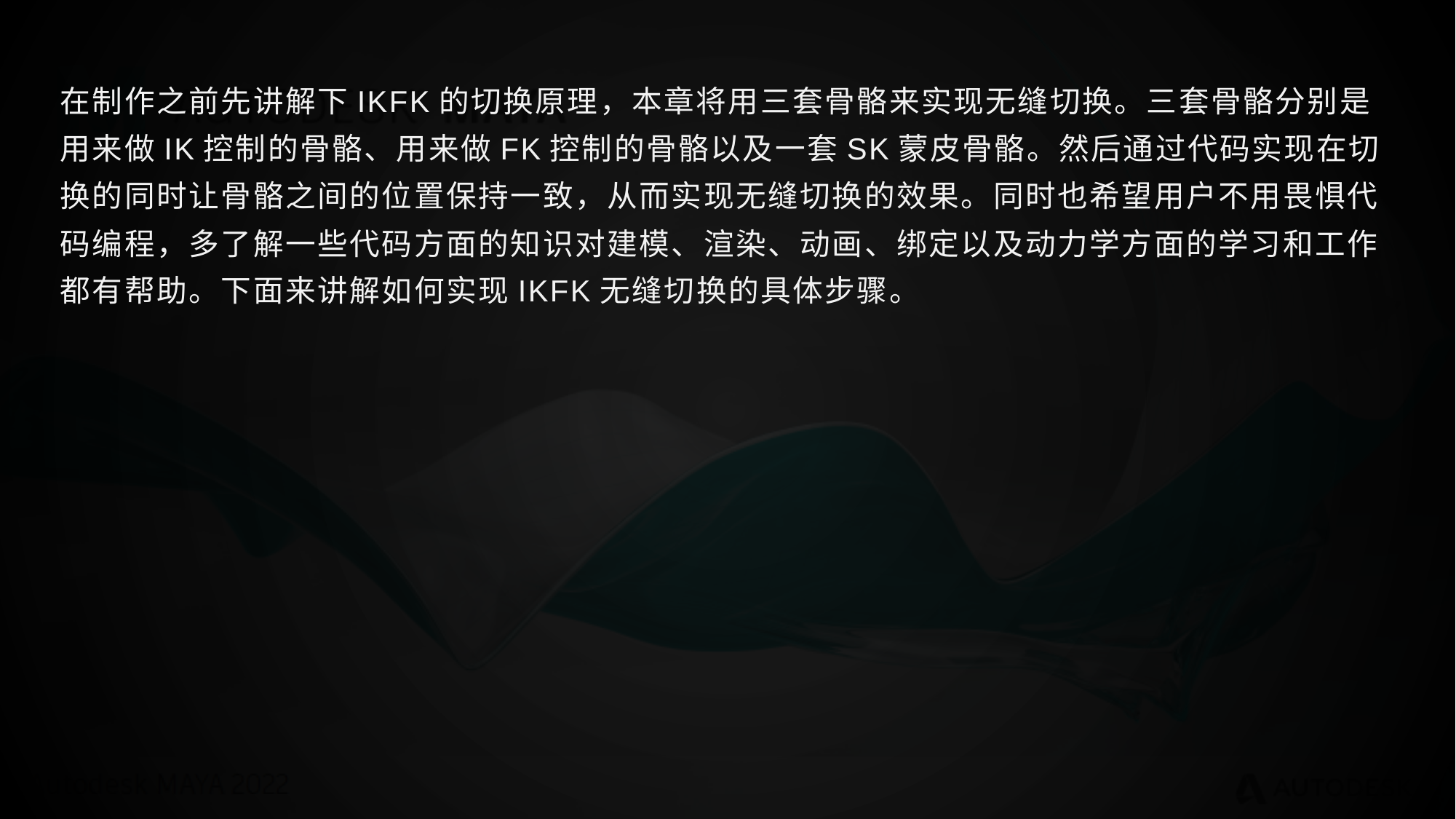

在制作之前先讲解下IKFK的切换原理，本章将用三套骨骼来实现无缝切换。三套骨骼分别是用来做IK控制的骨骼、用来做FK控制的骨骼以及一套SK蒙皮骨骼。然后通过代码实现在切换的同时让骨骼之间的位置保持一致，从而实现无缝切换的效果。同时也希望用户不用畏惧代码编程，多了解一些代码方面的知识对建模、渲染、动画、绑定以及动力学方面的学习和工作都有帮助。下面来讲解如何实现IKFK无缝切换的具体步骤。